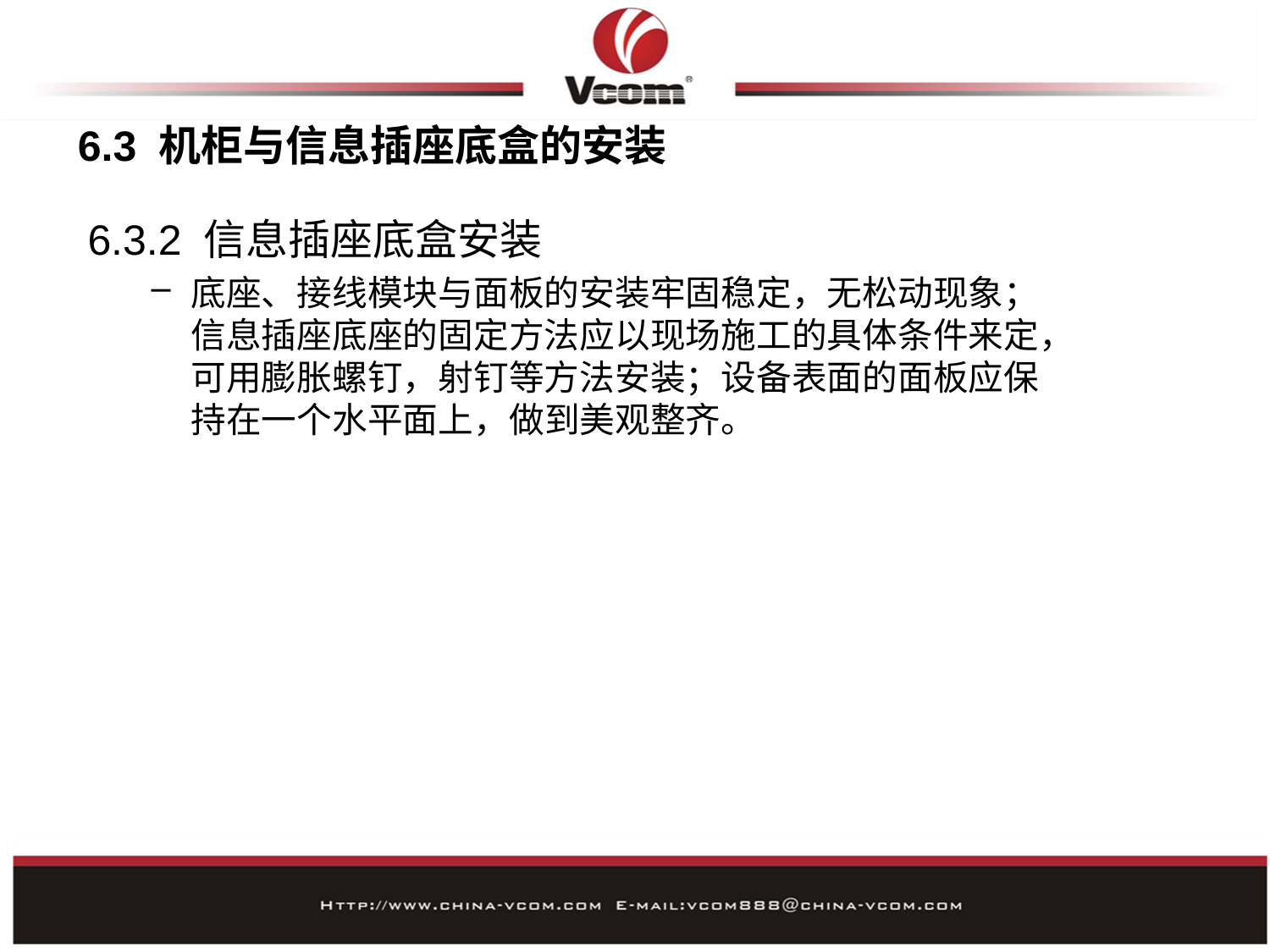

# 6.3 机柜与信息插座底盒的安装
6.3.2 信息插座底盒安装
底座、接线模块与面板的安装牢固稳定，无松动现象；信息插座底座的固定方法应以现场施工的具体条件来定，可用膨胀螺钉，射钉等方法安装；设备表面的面板应保持在一个水平面上，做到美观整齐。